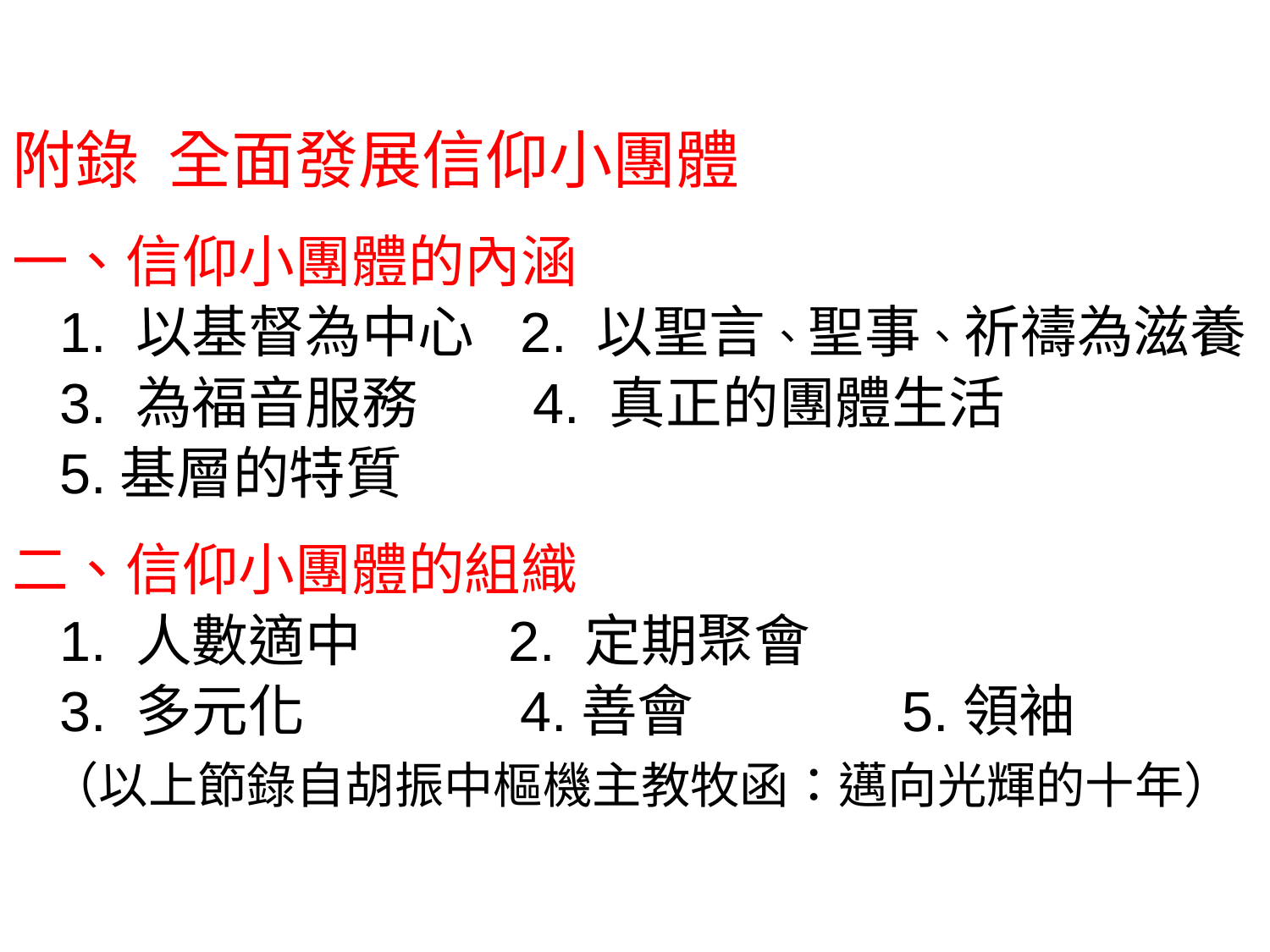

附錄  全面發展信仰小團體
一、信仰小團體的內涵
   1. 以基督為中心  	2. 以聖言、聖事、祈禱為滋養
   3. 為福音服務        4. 真正的團體生活
   5.基層的特質
二、信仰小團體的組織
   1. 人數適中  	        2. 定期聚會
   3. 多元化 		4.善會  	         5.領袖
（以上節錄自胡振中樞機主教牧函：邁向光輝的十年）